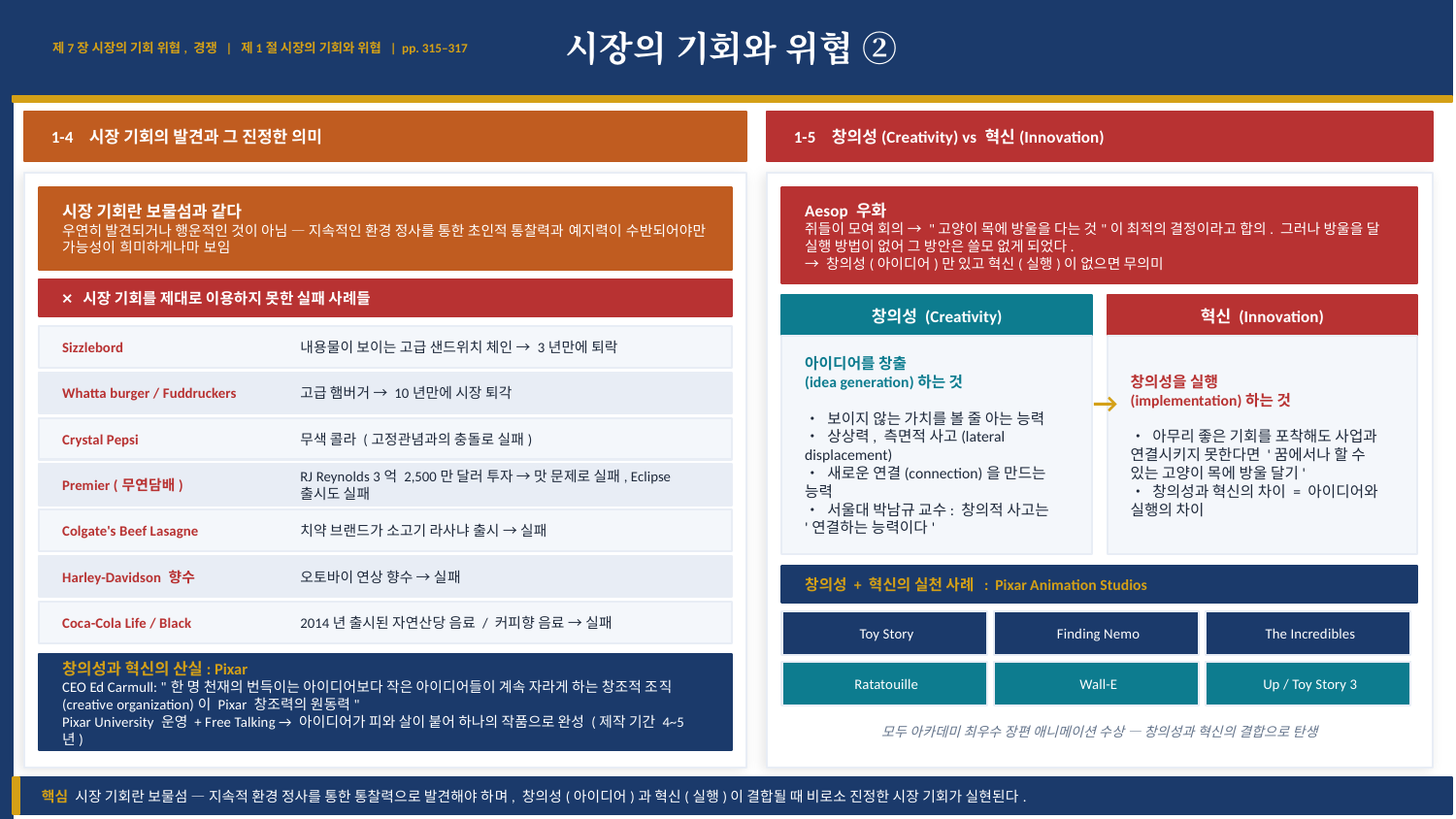

시장의 기회와 위협 ②
제7장 시장의 기회 위협, 경쟁  |  제1절 시장의 기회와 위협  |  pp. 315–317

1-4   시장 기회의 발견과 그 진정한 의미

1-5   창의성(Creativity) vs 혁신(Innovation)

시장 기회란 보물섬과 같다
우연히 발견되거나 행운적인 것이 아님 — 지속적인 환경 정사를 통한 초인적 통찰력과 예지력이 수반되어야만 가능성이 희미하게나마 보임
Aesop 우화
쥐들이 모여 회의 → "고양이 목에 방울을 다는 것"이 최적의 결정이라고 합의. 그러나 방울을 달 실행 방법이 없어 그 방안은 쓸모 없게 되었다.
→ 창의성(아이디어)만 있고 혁신(실행)이 없으면 무의미

❌  시장 기회를 제대로 이용하지 못한 실패 사례들

창의성 (Creativity)

혁신 (Innovation)

Sizzlebord
내용물이 보이는 고급 샌드위치 체인 → 3년만에 퇴락

아이디어를 창출
(idea generation)하는 것

• 보이지 않는 가치를 볼 줄 아는 능력
• 상상력, 측면적 사고(lateral displacement)
• 새로운 연결(connection)을 만드는 능력
• 서울대 박남규 교수: 창의적 사고는 '연결하는 능력이다'
창의성을 실행
(implementation)하는 것

• 아무리 좋은 기회를 포착해도 사업과 연결시키지 못한다면 '꿈에서나 할 수 있는 고양이 목에 방울 달기'
• 창의성과 혁신의 차이 = 아이디어와 실행의 차이
→

Whatta burger / Fuddruckers
고급 햄버거 → 10년만에 시장 퇴각

Crystal Pepsi
무색 콜라 (고정관념과의 충돌로 실패)

Premier (무연담배)
RJ Reynolds 3억 2,500만 달러 투자 → 맛 문제로 실패, Eclipse 출시도 실패

Colgate's Beef Lasagne
치약 브랜드가 소고기 라사냐 출시 → 실패

Harley-Davidson 향수
오토바이 연상 향수 → 실패

창의성 + 혁신의 실천 사례  :  Pixar Animation Studios

Coca-Cola Life / Black
2014년 출시된 자연산당 음료 / 커피향 음료 → 실패

Toy Story

Finding Nemo

The Incredibles

창의성과 혁신의 산실: Pixar
CEO Ed Carmull: "한 명 천재의 번득이는 아이디어보다 작은 아이디어들이 계속 자라게 하는 창조적 조직(creative organization)이 Pixar 창조력의 원동력"
Pixar University 운영 + Free Talking → 아이디어가 피와 살이 붙어 하나의 작품으로 완성 (제작 기간 4~5년)

Ratatouille

Wall-E

Up / Toy Story 3
모두 아카데미 최우수 장편 애니메이션 수상 — 창의성과 혁신의 결합으로 탄생

핵심  시장 기회란 보물섬 — 지속적 환경 정사를 통한 통찰력으로 발견해야 하며, 창의성(아이디어)과 혁신(실행)이 결합될 때 비로소 진정한 시장 기회가 실현된다.